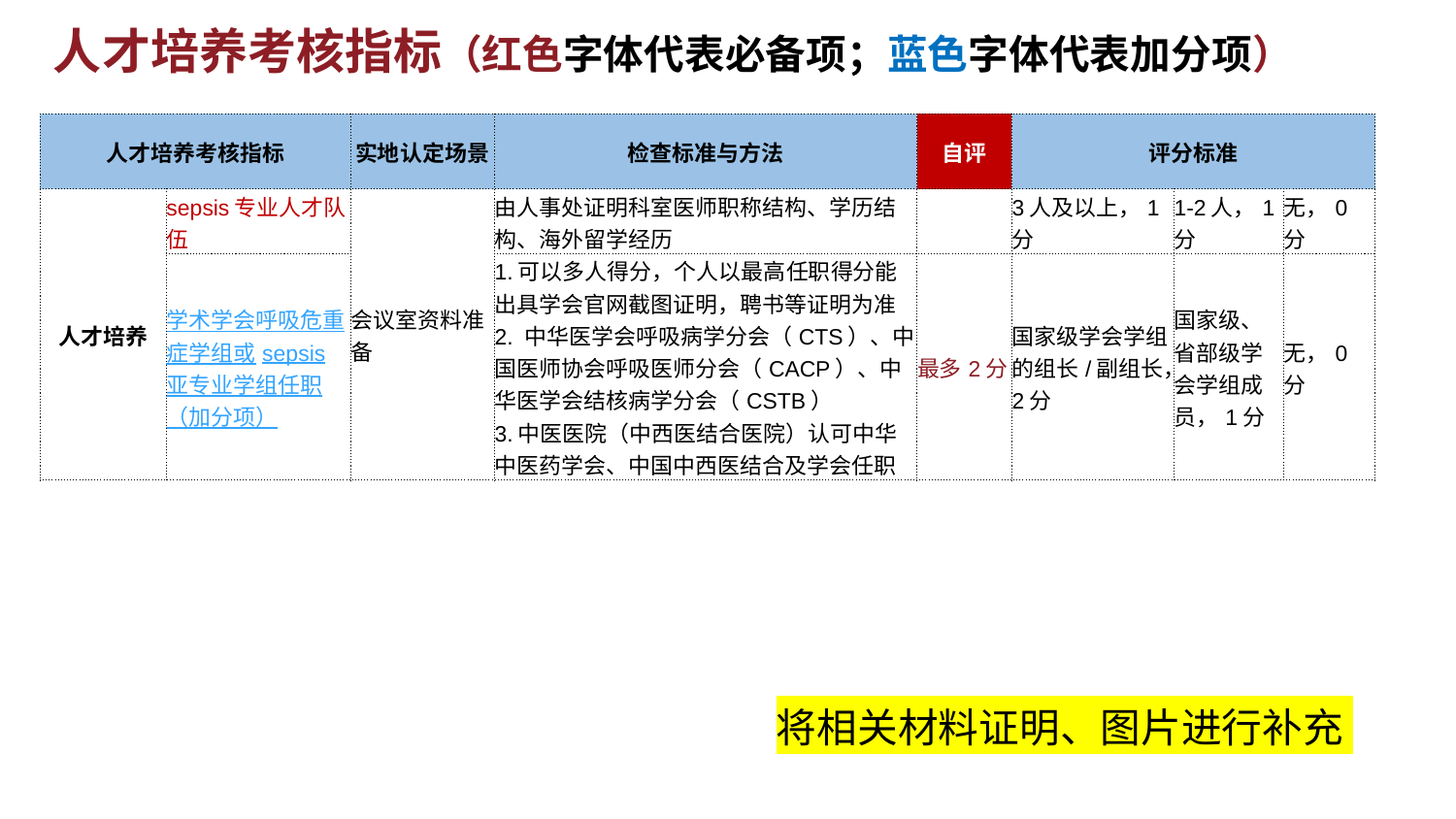

人才培养考核指标（红色字体代表必备项；蓝色字体代表加分项）
| 人才培养考核指标 |  | 实地认定场景 | 检查标准与方法 | 自评 | 评分标准 |  |  |
| --- | --- | --- | --- | --- | --- | --- | --- |
| 人才培养 | sepsis专业人才队伍 | 会议室资料准备 | 由人事处证明科室医师职称结构、学历结构、海外留学经历 |  | 3人及以上，1分 | 1-2人，1分 | 无，0分 |
|  | 学术学会呼吸危重症学组或sepsis亚专业学组任职（加分项） |  | 1.可以多人得分，个人以最高任职得分能出具学会官网截图证明，聘书等证明为准 2. 中华医学会呼吸病学分会（CTS）、中国医师协会呼吸医师分会（CACP）、中华医学会结核病学分会（CSTB） 3.中医医院（中西医结合医院）认可中华中医药学会、中国中西医结合及学会任职 | 最多2分 | 国家级学会学组的组长/副组长，2分 | 国家级、省部级学会学组成员，1分 | 无，0分 |
将相关材料证明、图片进行补充